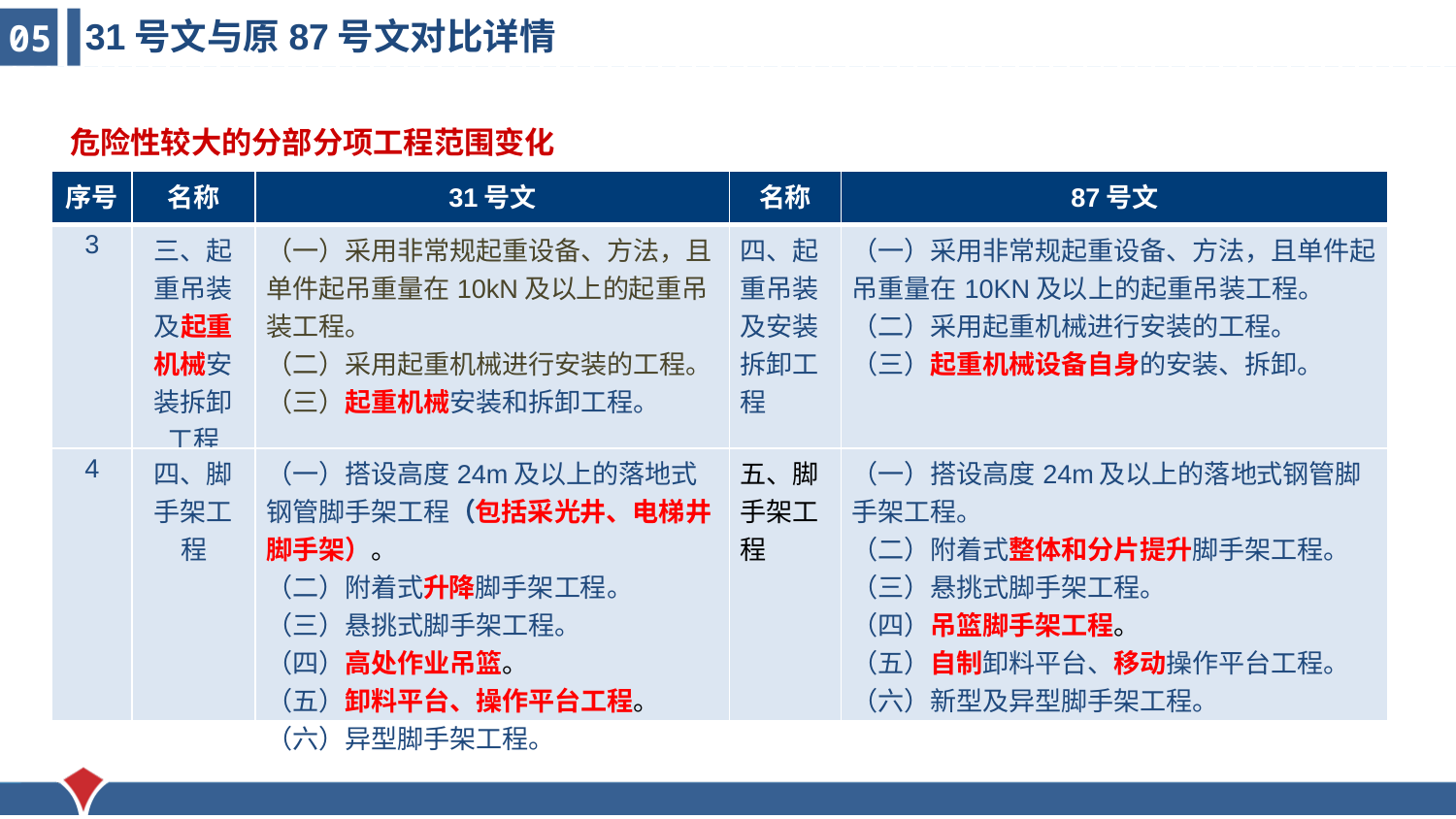

31号文与原87号文对比详情
05
危险性较大的分部分项工程范围变化
| 序号 | 名称 | 31号文 | 名称 | 87号文 |
| --- | --- | --- | --- | --- |
| 3 | 三、起重吊装及起重机械安装拆卸工程 | （一）采用非常规起重设备、方法，且单件起吊重量在10kN及以上的起重吊装工程。 （二）采用起重机械进行安装的工程。 （三）起重机械安装和拆卸工程。 | 四、起重吊装及安装拆卸工程 | （一）采用非常规起重设备、方法，且单件起吊重量在10KN及以上的起重吊装工程。 （二）采用起重机械进行安装的工程。 （三）起重机械设备自身的安装、拆卸。 |
| 4 | 四、脚手架工程 | （一）搭设高度24m及以上的落地式钢管脚手架工程（包括采光井、电梯井脚手架）。 （二）附着式升降脚手架工程。 （三）悬挑式脚手架工程。 （四）高处作业吊篮。 （五）卸料平台、操作平台工程。 （六）异型脚手架工程。 | 五、脚手架工程 | （一）搭设高度24m及以上的落地式钢管脚手架工程。 （二）附着式整体和分片提升脚手架工程。 （三）悬挑式脚手架工程。 （四）吊篮脚手架工程。 （五）自制卸料平台、移动操作平台工程。 （六）新型及异型脚手架工程。 |